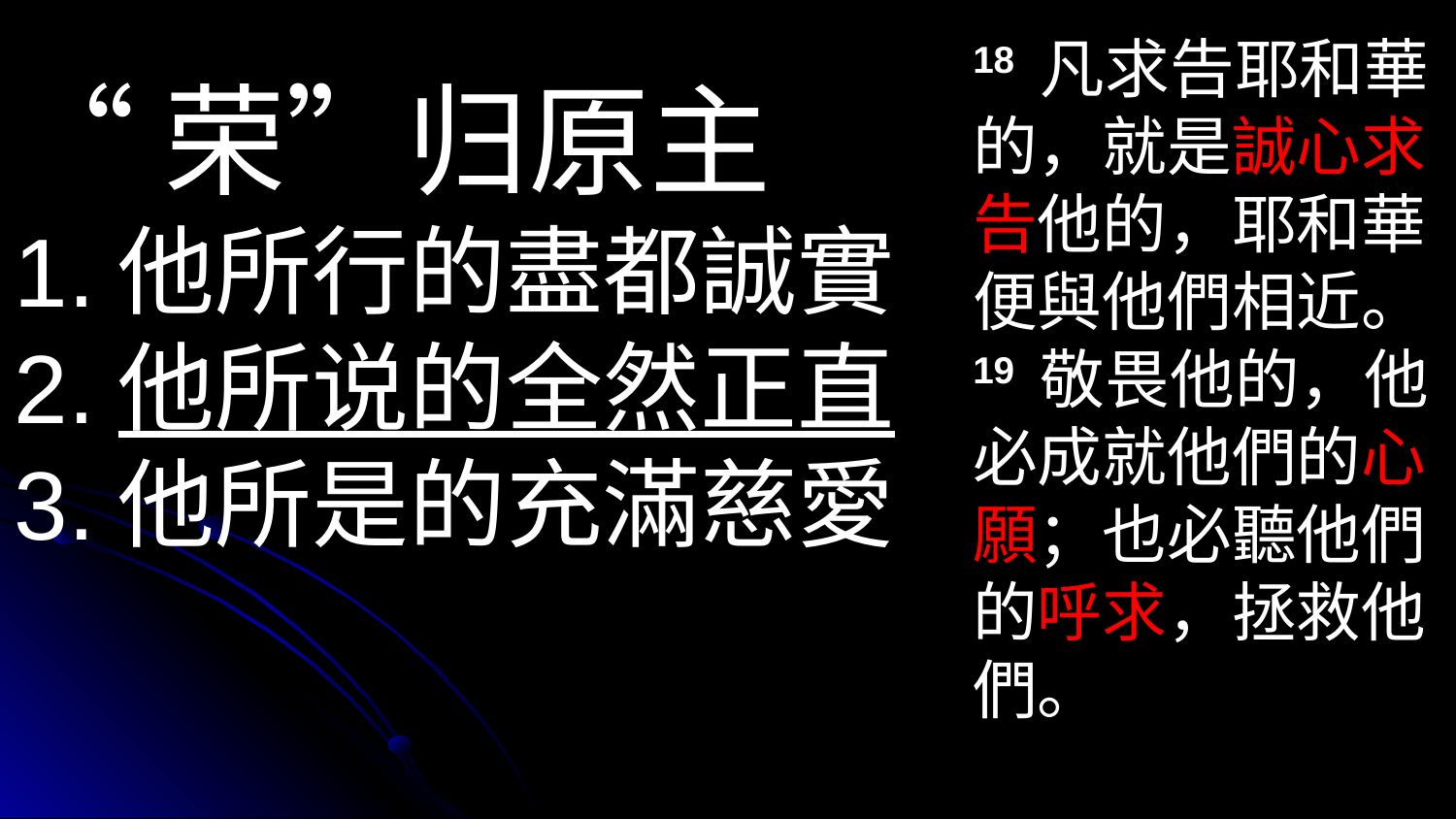

18 凡求告耶和華的，就是誠心求告他的，耶和華便與他們相近。
19 敬畏他的，他必成就他們的心願；也必聽他們的呼求，拯救他們。
“荣”归原主
1.他所行的盡都誠實
2.他所说的全然正直
3.他所是的充滿慈愛